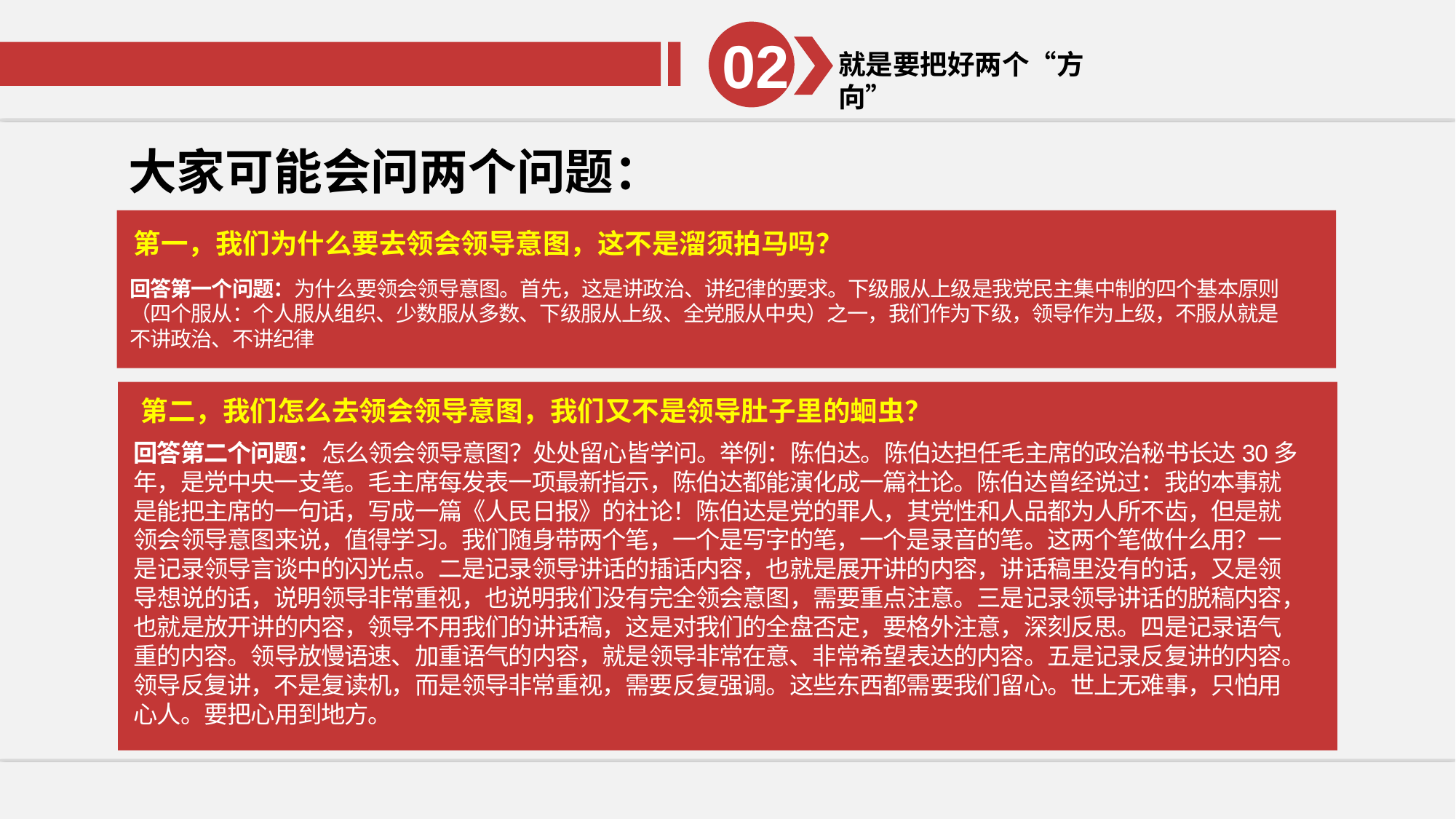

02

就是要把好两个“方向”

02

就是要把好两个“方向”

大家可能会问两个问题：

第一，我们为什么要去领会领导意图，这不是溜须拍马吗？
回答第一个问题：为什么要领会领导意图。首先，这是讲政治、讲纪律的要求。下级服从上级是我党民主集中制的四个基本原则（四个服从：个人服从组织、少数服从多数、下级服从上级、全党服从中央）之一，我们作为下级，领导作为上级，不服从就是不讲政治、不讲纪律

第二，我们怎么去领会领导意图，我们又不是领导肚子里的蛔虫？
回答第二个问题：怎么领会领导意图？处处留心皆学问。举例：陈伯达。陈伯达担任毛主席的政治秘书长达30多年，是党中央一支笔。毛主席每发表一项最新指示，陈伯达都能演化成一篇社论。陈伯达曾经说过：我的本事就是能把主席的一句话，写成一篇《人民日报》的社论！陈伯达是党的罪人，其党性和人品都为人所不齿，但是就领会领导意图来说，值得学习。我们随身带两个笔，一个是写字的笔，一个是录音的笔。这两个笔做什么用？一是记录领导言谈中的闪光点。二是记录领导讲话的插话内容，也就是展开讲的内容，讲话稿里没有的话，又是领导想说的话，说明领导非常重视，也说明我们没有完全领会意图，需要重点注意。三是记录领导讲话的脱稿内容，也就是放开讲的内容，领导不用我们的讲话稿，这是对我们的全盘否定，要格外注意，深刻反思。四是记录语气重的内容。领导放慢语速、加重语气的内容，就是领导非常在意、非常希望表达的内容。五是记录反复讲的内容。领导反复讲，不是复读机，而是领导非常重视，需要反复强调。这些东西都需要我们留心。世上无难事，只怕用心人。要把心用到地方。